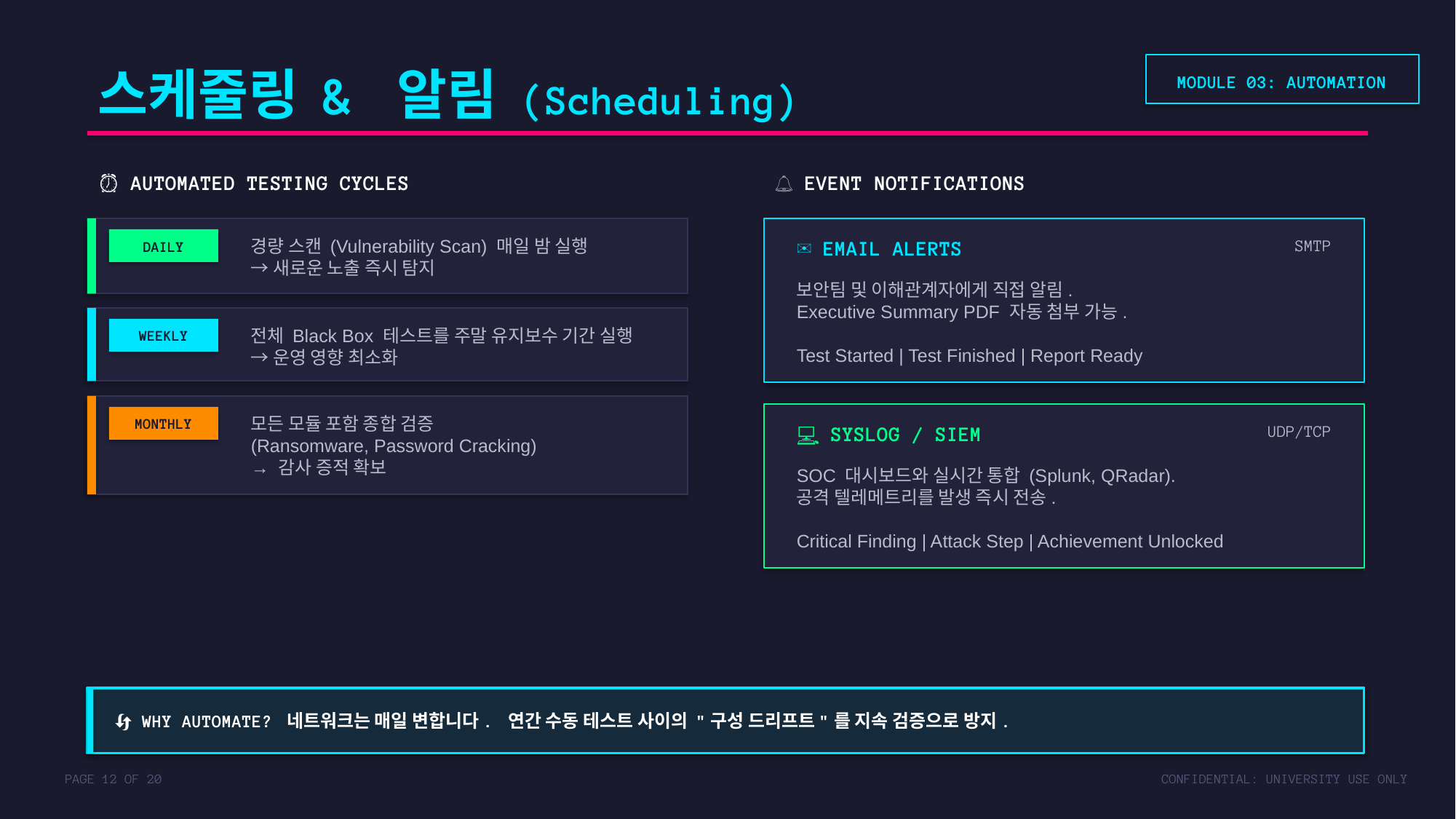

스케줄링 & 알림 (Scheduling)

MODULE 03: AUTOMATION

⏰ AUTOMATED TESTING CYCLES
🔔 EVENT NOTIFICATIONS

경량 스캔 (Vulnerability Scan) 매일 밤 실행
→ 새로운 노출 즉시 탐지
✉ EMAIL ALERTS
SMTP
DAILY
보안팀 및 이해관계자에게 직접 알림.
Executive Summary PDF 자동 첨부 가능.
Test Started | Test Finished | Report Ready

WEEKLY
전체 Black Box 테스트를 주말 유지보수 기간 실행
→ 운영 영향 최소화

MONTHLY
모든 모듈 포함 종합 검증
(Ransomware, Password Cracking)
→ 감사 증적 확보
💻 SYSLOG / SIEM
UDP/TCP
SOC 대시보드와 실시간 통합 (Splunk, QRadar).
공격 텔레메트리를 발생 즉시 전송.
Critical Finding | Attack Step | Achievement Unlocked

🔄 WHY AUTOMATE? 네트워크는 매일 변합니다. 연간 수동 테스트 사이의 "구성 드리프트"를 지속 검증으로 방지.
PAGE 12 OF 20
CONFIDENTIAL: UNIVERSITY USE ONLY